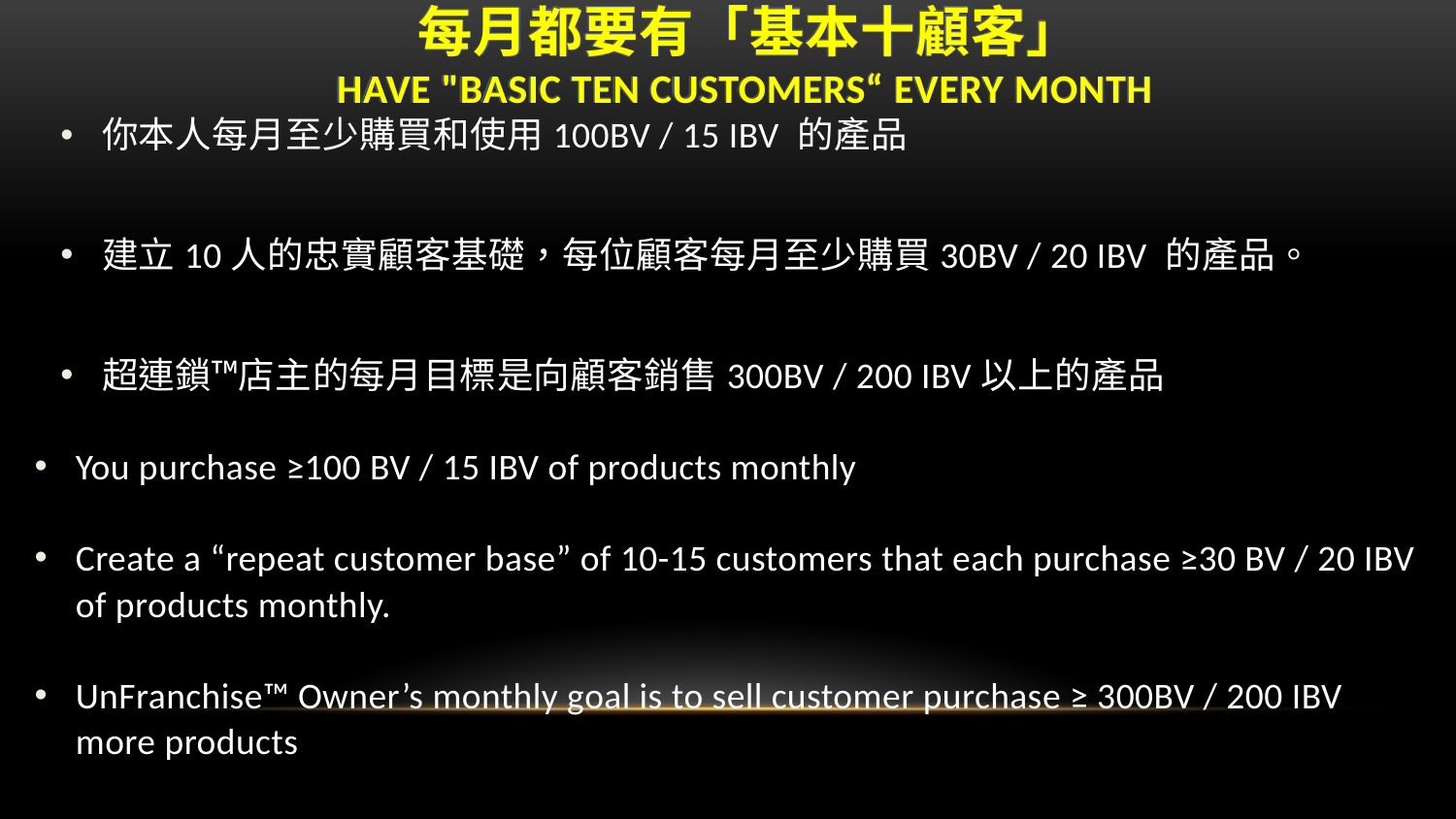

每月都要有「基本十顧客」
Have "basic ten customers“ Every month
你本人每月至少購買和使用100BV / 15 IBV 的產品

建立10人的忠實顧客基礎，每位顧客每月至少購買30BV / 20 IBV 的產品。

超連鎖™店主的每月目標是向顧客銷售300BV / 200 IBV以上的產品
You purchase ≥100 BV / 15 IBV of products monthly
Create a “repeat customer base” of 10-15 customers that each purchase ≥30 BV / 20 IBV of products monthly.
UnFranchise™ Owner’s monthly goal is to sell customer purchase ≥ 300BV / 200 IBV more products